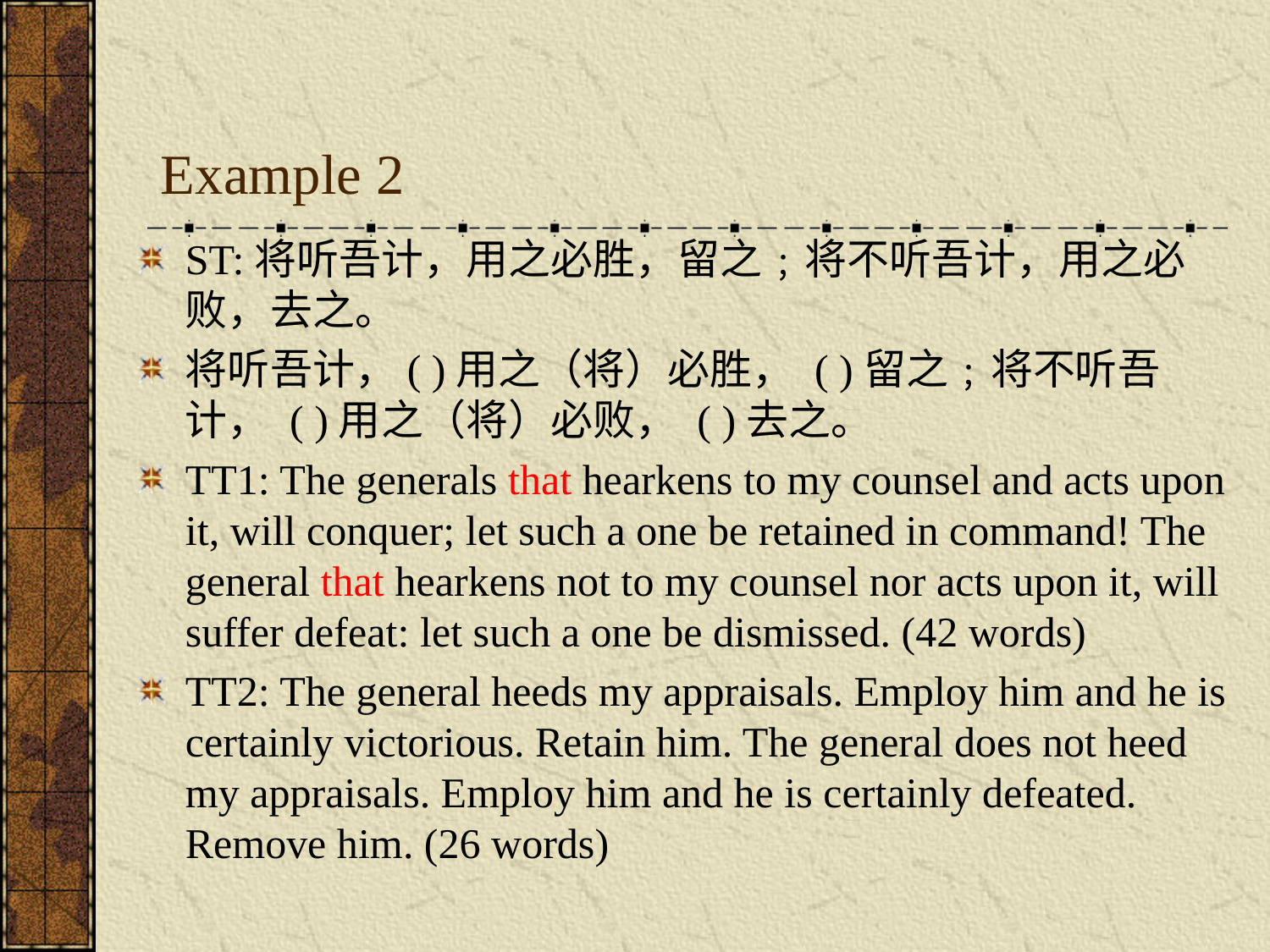

# Example 2
ST:将听吾计，用之必胜，留之﹔将不听吾计，用之必败，去之。
将听吾计，( )用之（将）必胜， ( )留之﹔将不听吾计， ( )用之（将）必败， ( )去之。
TT1: The generals that hearkens to my counsel and acts upon it, will conquer; let such a one be retained in command! The general that hearkens not to my counsel nor acts upon it, will suffer defeat: let such a one be dismissed. (42 words)
TT2: The general heeds my appraisals. Employ him and he is certainly victorious. Retain him. The general does not heed my appraisals. Employ him and he is certainly defeated. Remove him. (26 words)